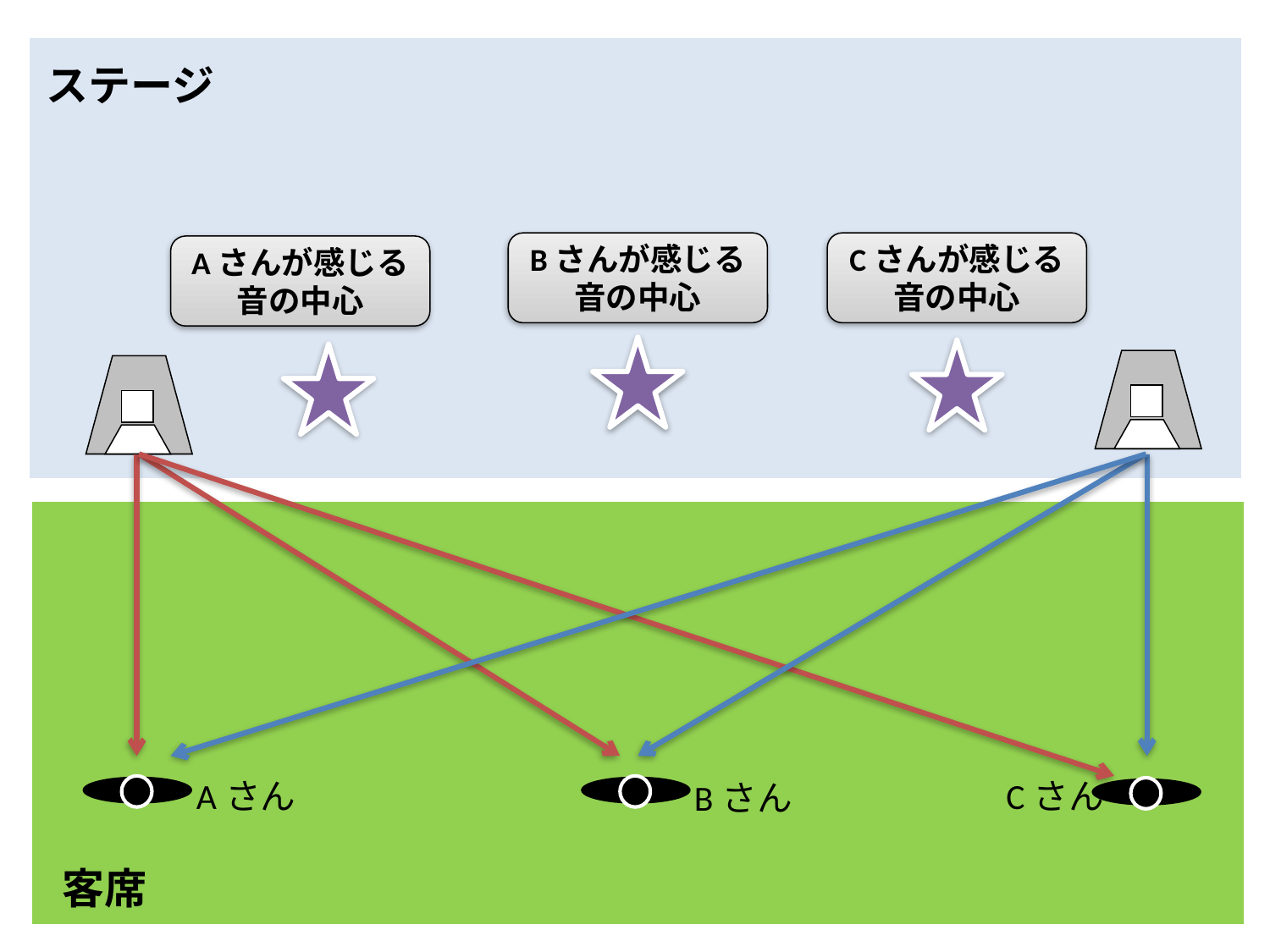

ステージ
Bさんが感じる
音の中心
Cさんが感じる
音の中心
Aさんが感じる
音の中心

Aさん
Cさん
Bさん

客席